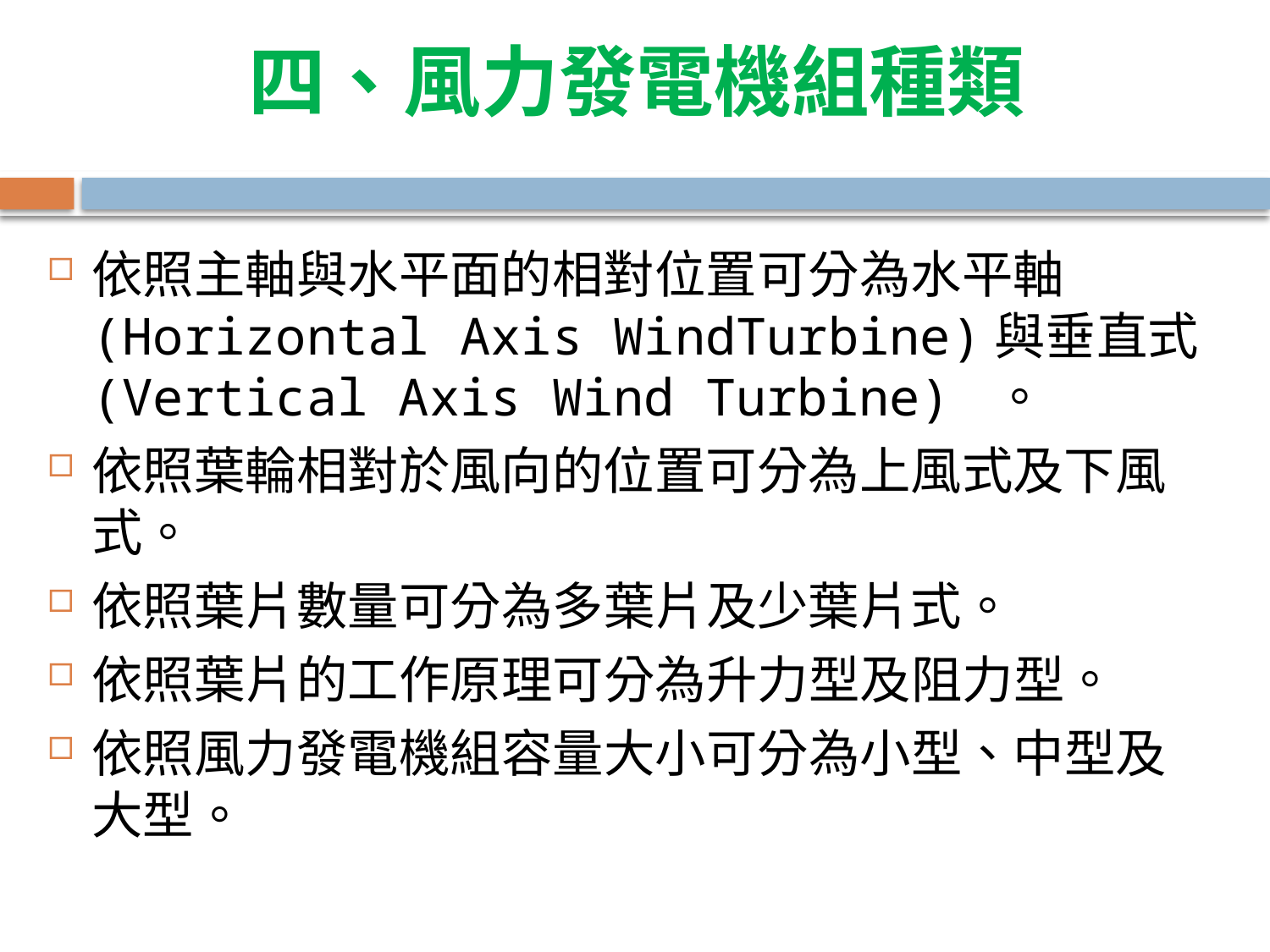

# 四、風力發電機組種類
依照主軸與水平面的相對位置可分為水平軸(Horizontal Axis WindTurbine)與垂直式(Vertical Axis Wind Turbine) 。
依照葉輪相對於風向的位置可分為上風式及下風式。
依照葉片數量可分為多葉片及少葉片式。
依照葉片的工作原理可分為升力型及阻力型。
依照風力發電機組容量大小可分為小型、中型及大型。